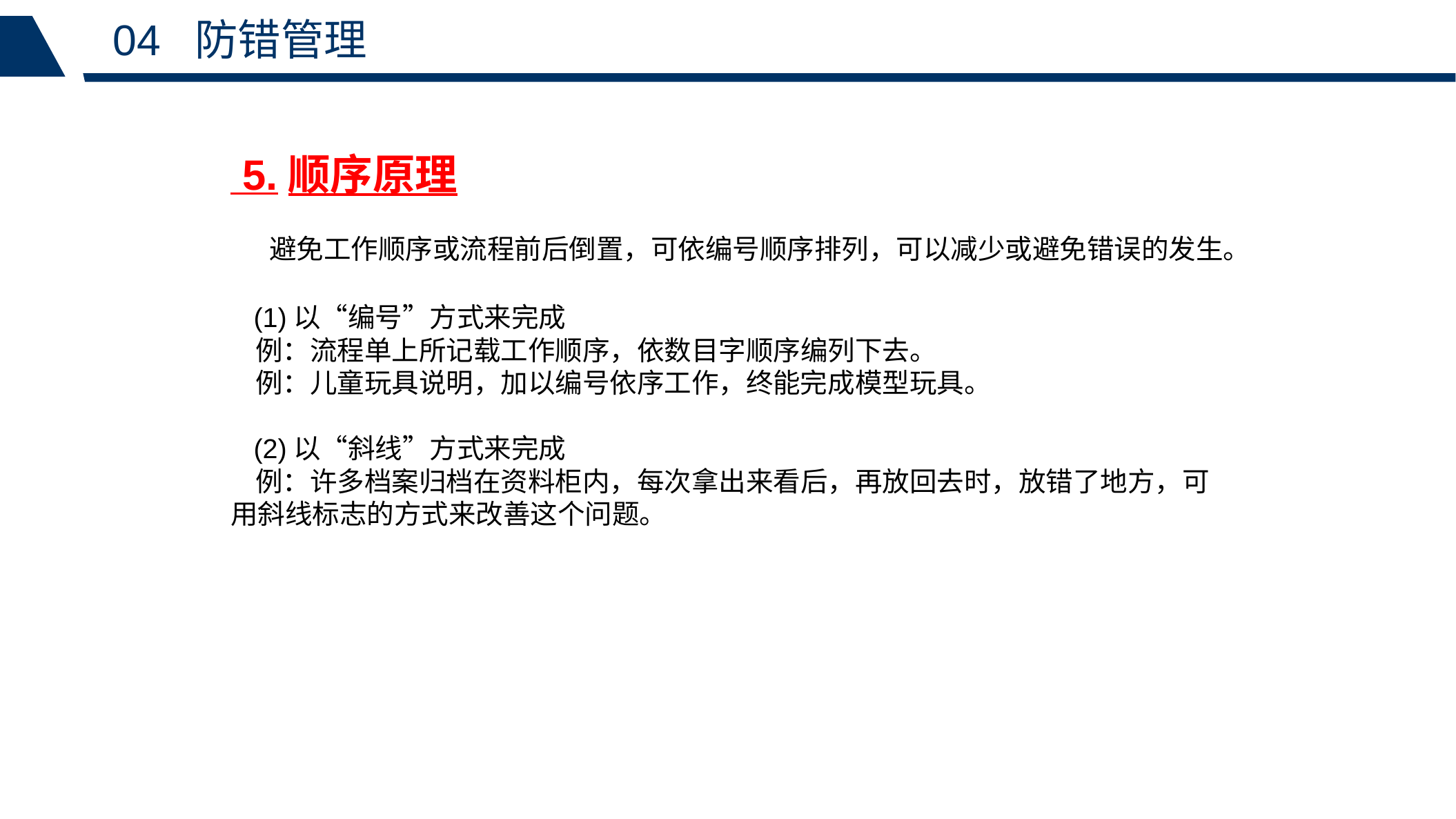

04  防错管理

 5.顺序原理

   避免工作顺序或流程前后倒置，可依编号顺序排列，可以减少或避免错误的发生。

   (1)以“编号”方式来完成
   例：流程单上所记载工作顺序，依数目字顺序编列下去。
   例：儿童玩具说明，加以编号依序工作，终能完成模型玩具。

   (2)以“斜线”方式来完成
   例：许多档案归档在资料柜内，每次拿出来看后，再放回去时，放错了地方，可用斜线标志的方式来改善这个问题。